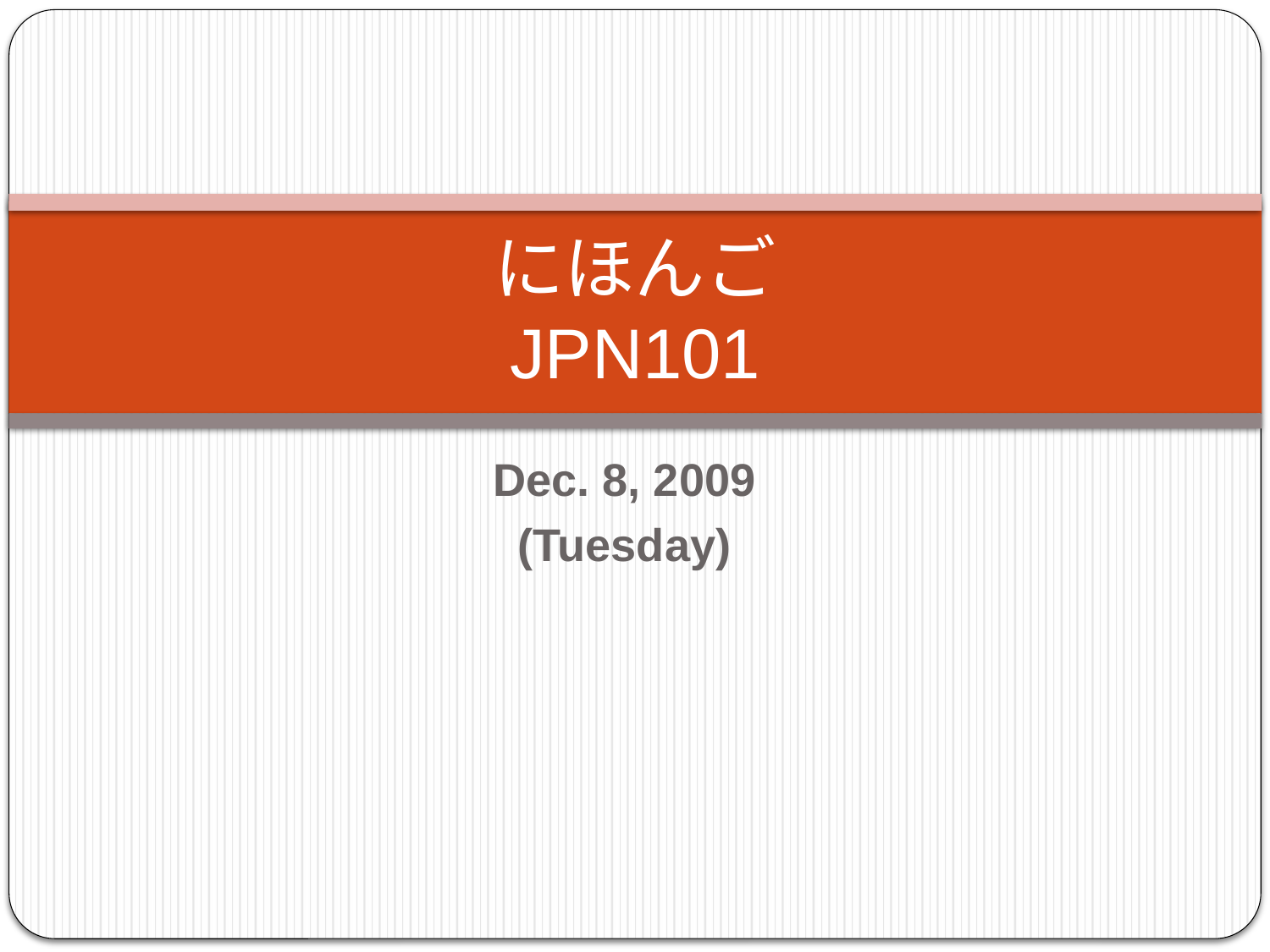

# にほんご JPN101
Dec. 8, 2009
(Tuesday)